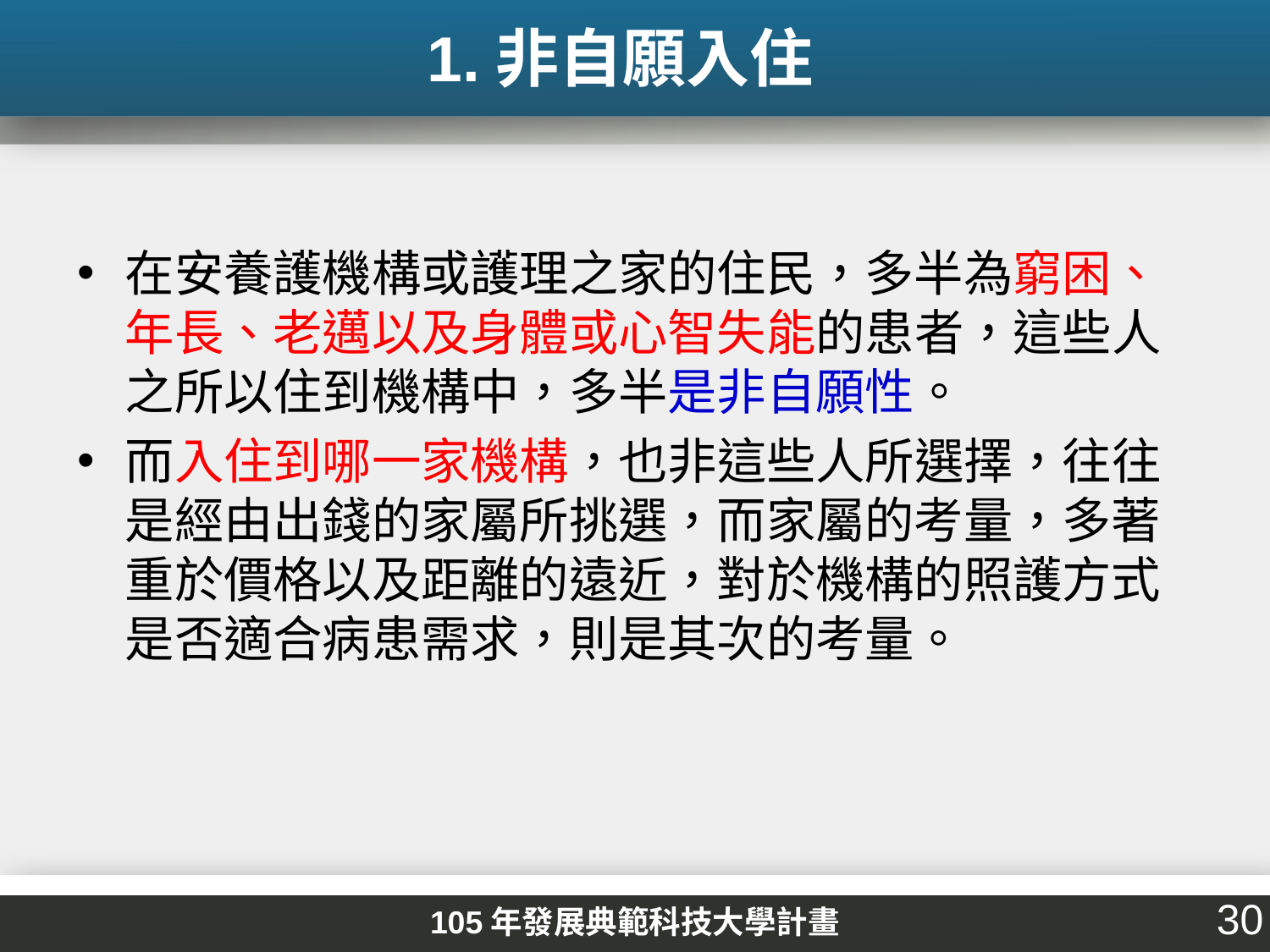

1.非自願入住
在安養護機構或護理之家的住民，多半為窮困、年長、老邁以及身體或心智失能的患者，這些人之所以住到機構中，多半是非自願性。
而入住到哪一家機構，也非這些人所選擇，往往是經由出錢的家屬所挑選，而家屬的考量，多著重於價格以及距離的遠近，對於機構的照護方式是否適合病患需求，則是其次的考量。